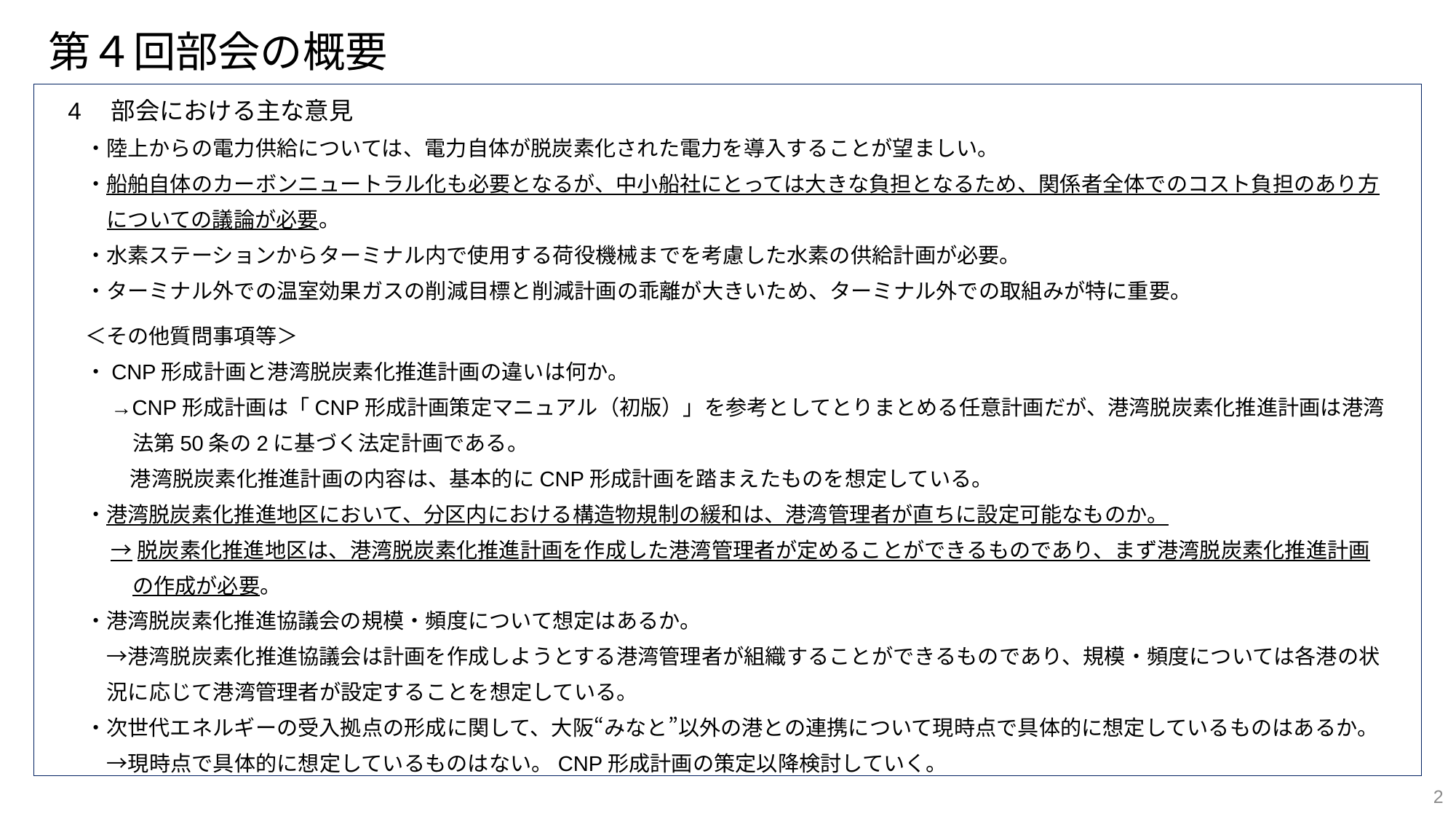

第４回部会の概要
4　部会における主な意見
・陸上からの電力供給については、電力自体が脱炭素化された電力を導入することが望ましい。
・船舶自体のカーボンニュートラル化も必要となるが、中小船社にとっては大きな負担となるため、関係者全体でのコスト負担のあり方についての議論が必要。
・水素ステーションからターミナル内で使用する荷役機械までを考慮した水素の供給計画が必要。
・ターミナル外での温室効果ガスの削減目標と削減計画の乖離が大きいため、ターミナル外での取組みが特に重要。

＜その他質問事項等＞
・CNP形成計画と港湾脱炭素化推進計画の違いは何か。
→CNP形成計画は「CNP形成計画策定マニュアル（初版）」を参考としてとりまとめる任意計画だが、港湾脱炭素化推進計画は港湾法第50条の2に基づく法定計画である。
   港湾脱炭素化推進計画の内容は、基本的にCNP形成計画を踏まえたものを想定している。
・港湾脱炭素化推進地区において、分区内における構造物規制の緩和は、港湾管理者が直ちに設定可能なものか。
→脱炭素化推進地区は、港湾脱炭素化推進計画を作成した港湾管理者が定めることができるものであり、まず港湾脱炭素化推進計画の作成が必要。
・港湾脱炭素化推進協議会の規模・頻度について想定はあるか。
　→港湾脱炭素化推進協議会は計画を作成しようとする港湾管理者が組織することができるものであり、規模・頻度については各港の状況に応じて港湾管理者が設定することを想定している。
・次世代エネルギーの受入拠点の形成に関して、大阪“みなと”以外の港との連携について現時点で具体的に想定しているものはあるか。→現時点で具体的に想定しているものはない。CNP形成計画の策定以降検討していく。
2